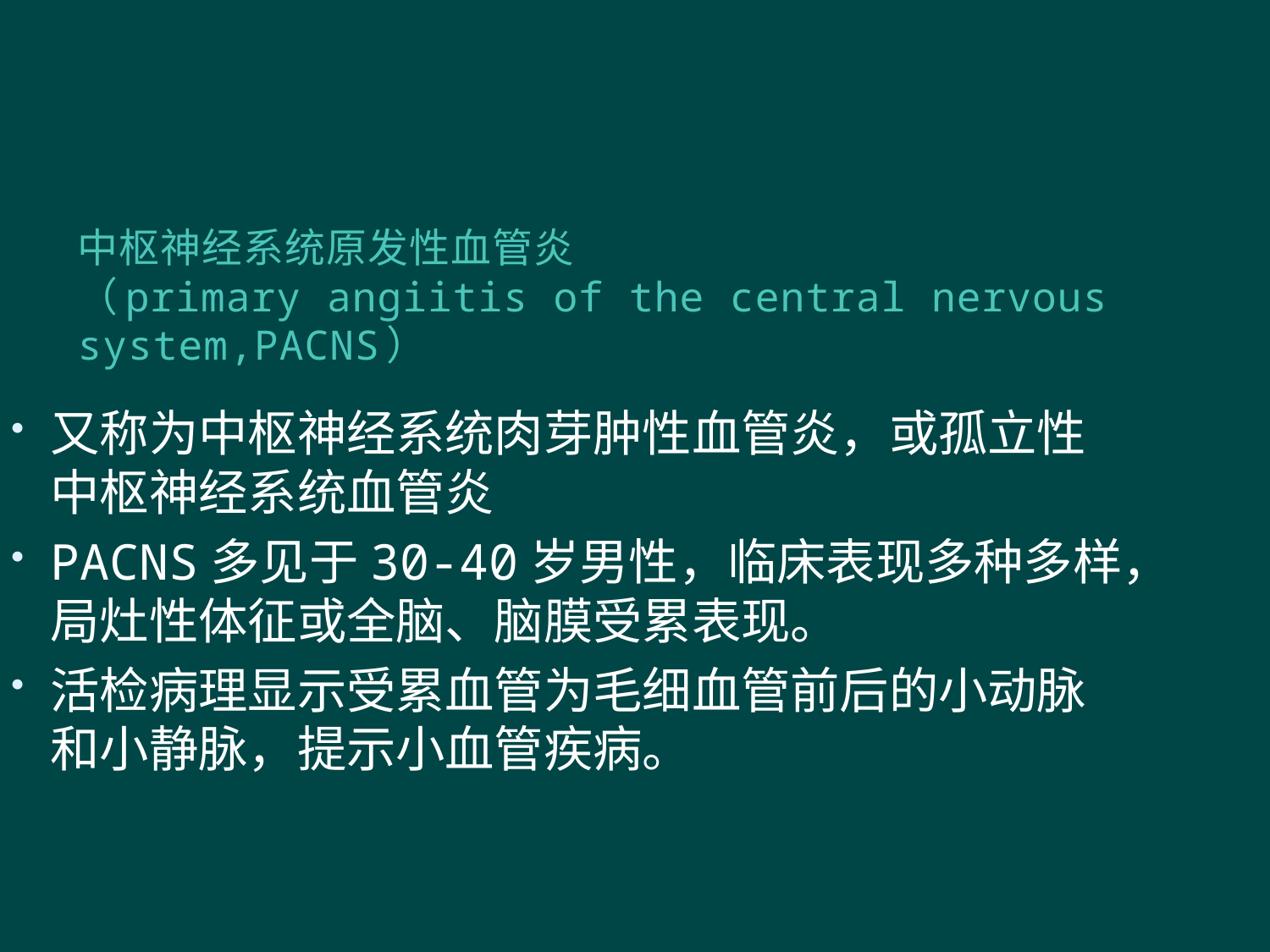

# 中枢神经系统原发性血管炎 （primary angiitis of the central nervous system,PACNS）
又称为中枢神经系统肉芽肿性血管炎，或孤立性中枢神经系统血管炎
PACNS多见于30-40岁男性，临床表现多种多样，局灶性体征或全脑、脑膜受累表现。
活检病理显示受累血管为毛细血管前后的小动脉和小静脉，提示小血管疾病。